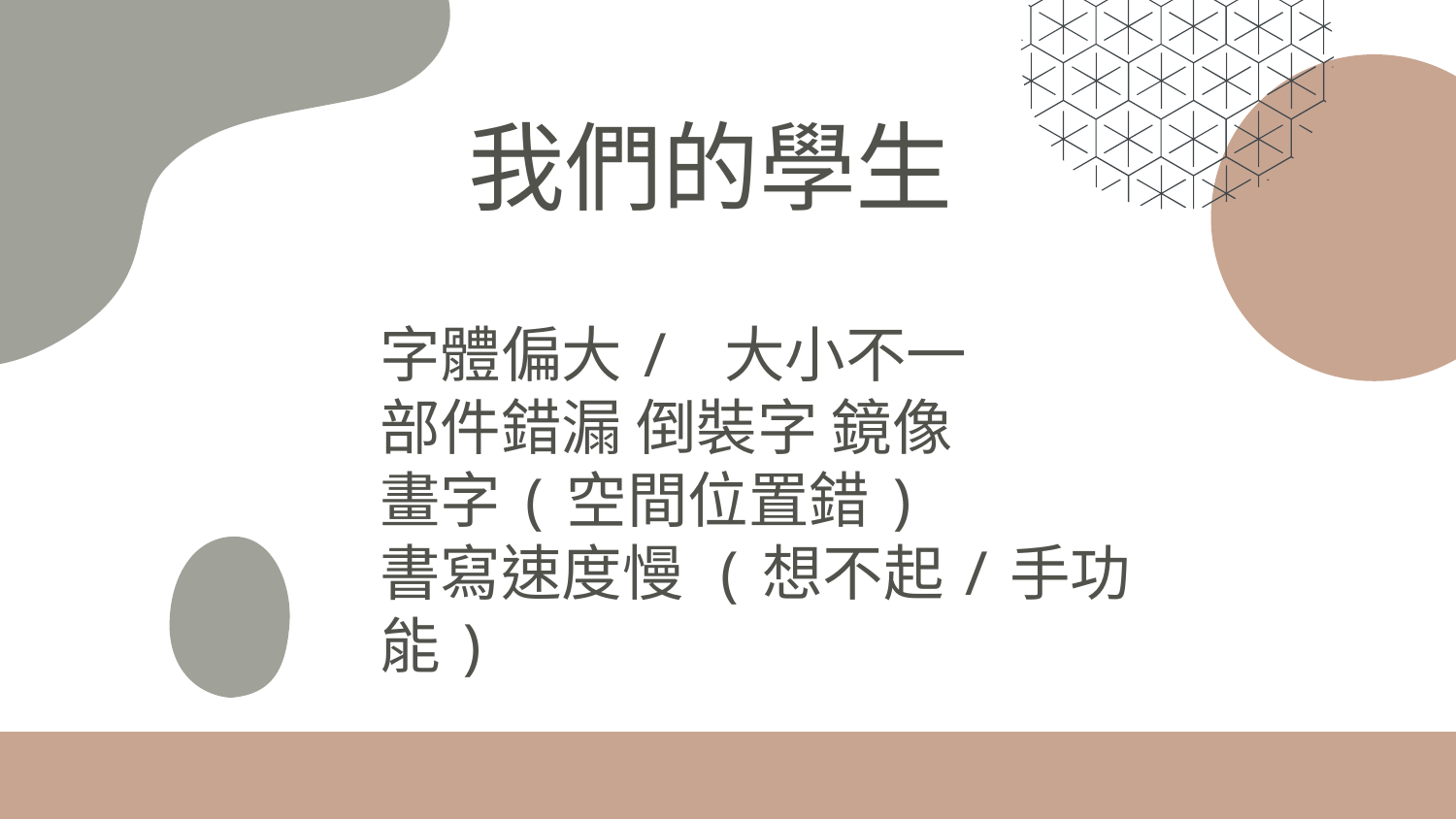

我們的學生
字體偏大/ 大小不一
部件錯漏 倒裝字 鏡像
畫字(空間位置錯)
書寫速度慢 (想不起/手功能)

 tam p.1, 2